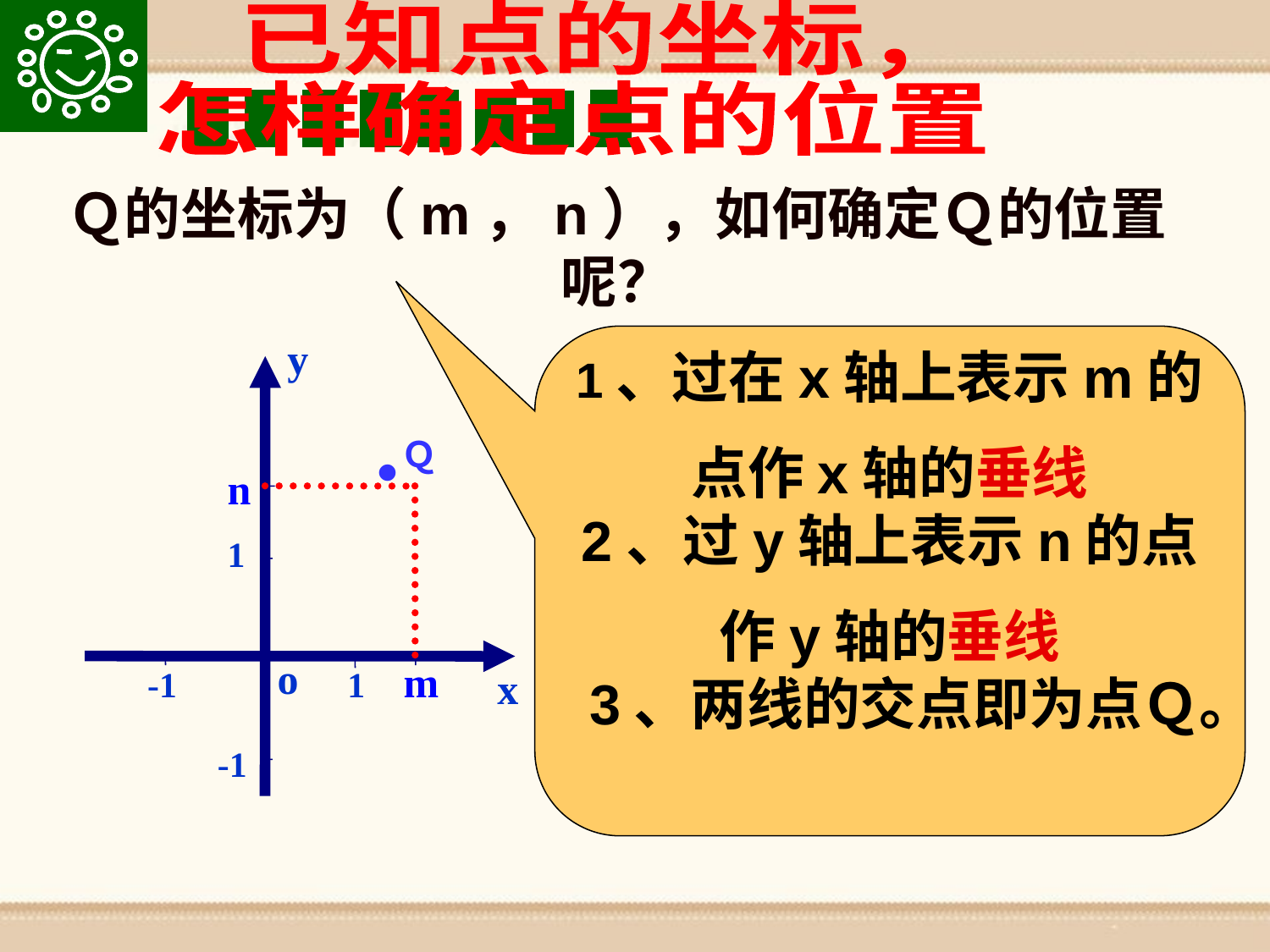

已知点的坐标，
怎样确定点的位置
# Ｑ的坐标为（m，n），如何确定Ｑ的位置呢？
y
1、过在x轴上表示m的
点作x轴的垂线
2、过y轴上表示n的点
作y轴的垂线
    3、两线的交点即为点Ｑ。

Ｑ

n

1

o
m

x

-1
1

-1